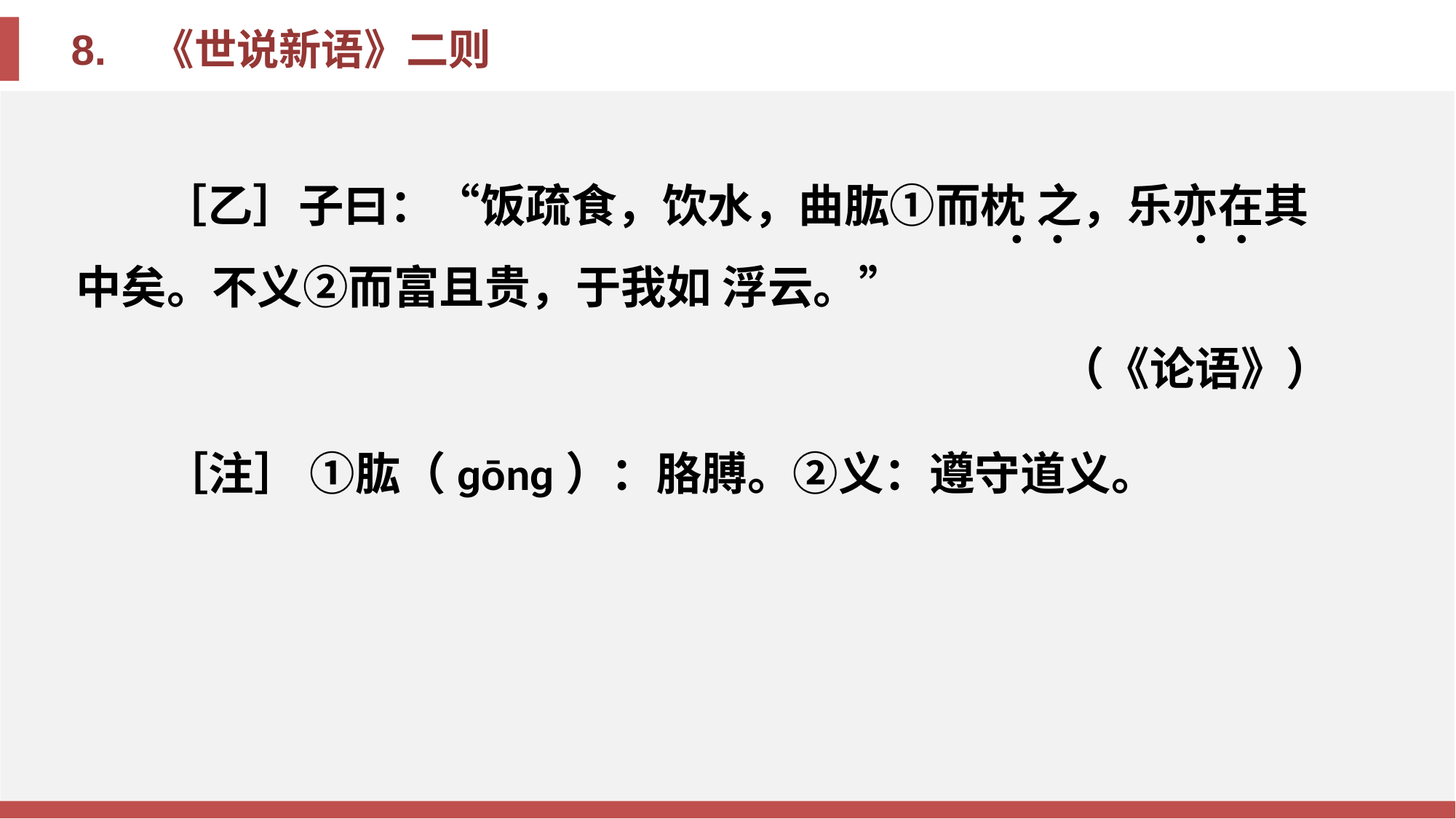

［乙］子曰：“饭疏食，饮水，曲肱①而枕 之，乐亦在其中矣。不义②而富且贵，于我如 浮云。”
（《论语》）
·
·
·
·
［注］ ①肱（ɡōnɡ）：胳膊。②义：遵守道义。